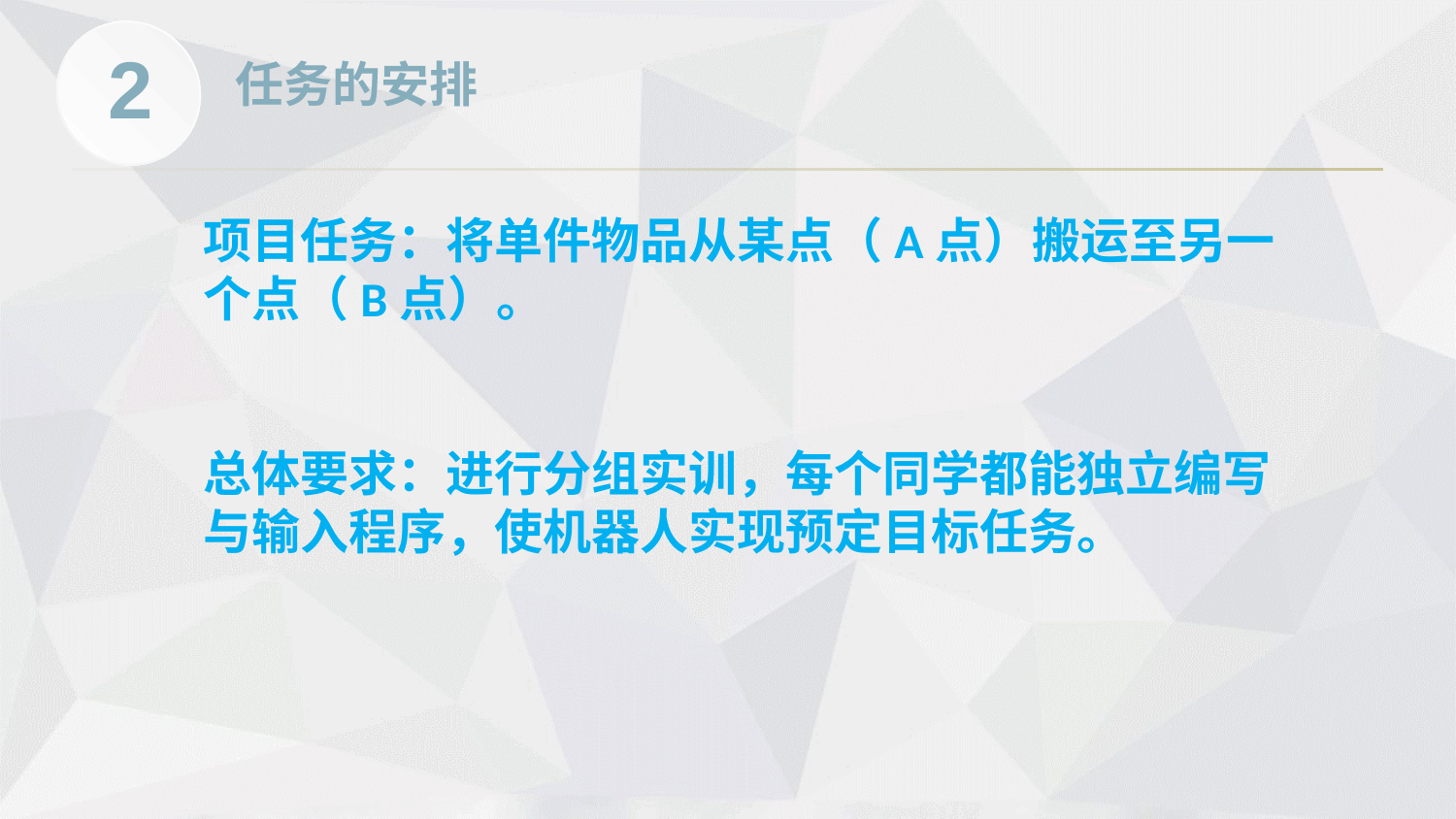

2
任务的安排
项目任务：将单件物品从某点（A点）搬运至另一个点（B点）。

总体要求：进行分组实训，每个同学都能独立编写与输入程序，使机器人实现预定目标任务。